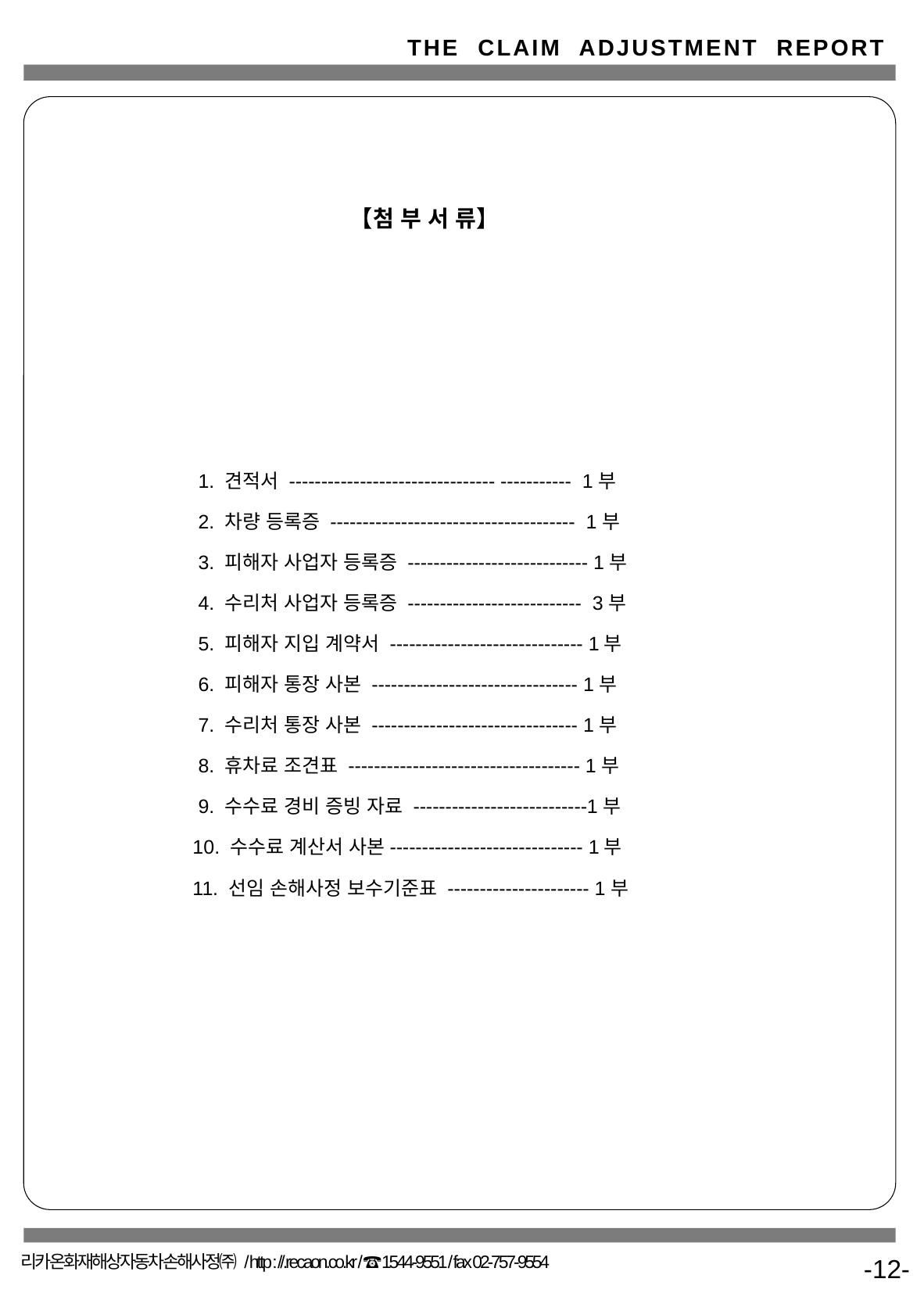

【첨 부 서 류】

                        1. 견적서 -------------------------------- -----------  1부
                        2. 차량 등록증 --------------------------------------  1부
                        3. 피해자 사업자 등록증 ---------------------------- 1부
                        4. 수리처 사업자 등록증 ---------------------------  3부
                        5. 피해자 지입 계약서 ------------------------------ 1부
                        6. 피해자 통장 사본 -------------------------------- 1부
                        7. 수리처 통장 사본 -------------------------------- 1부
                        8. 휴차료 조견표 ------------------------------------ 1부
                        9. 수수료 경비 증빙 자료 ---------------------------1부
                       10. 수수료 계산서 사본------------------------------ 1부
                       11. 선임 손해사정 보수기준표 ---------------------- 1부
-12-